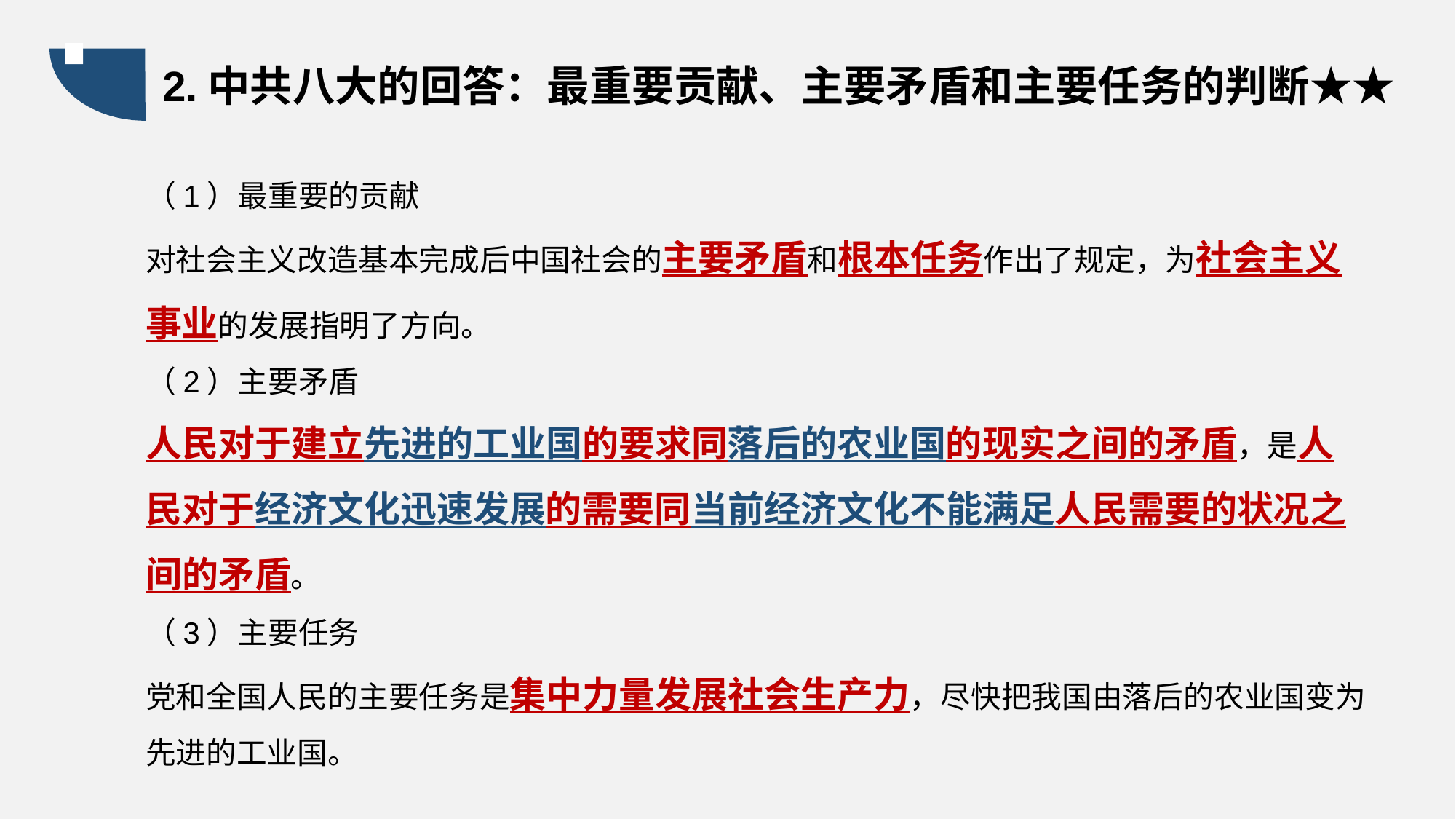

2.中共八大的回答：最重要贡献、主要矛盾和主要任务的判断★★
（1）最重要的贡献
对社会主义改造基本完成后中国社会的主要矛盾和根本任务作出了规定，为社会主义事业的发展指明了方向。
（2）主要矛盾
人民对于建立先进的工业国的要求同落后的农业国的现实之间的矛盾，是人民对于经济文化迅速发展的需要同当前经济文化不能满足人民需要的状况之间的矛盾。
（3）主要任务
党和全国人民的主要任务是集中力量发展社会生产力，尽快把我国由落后的农业国变为先进的工业国。